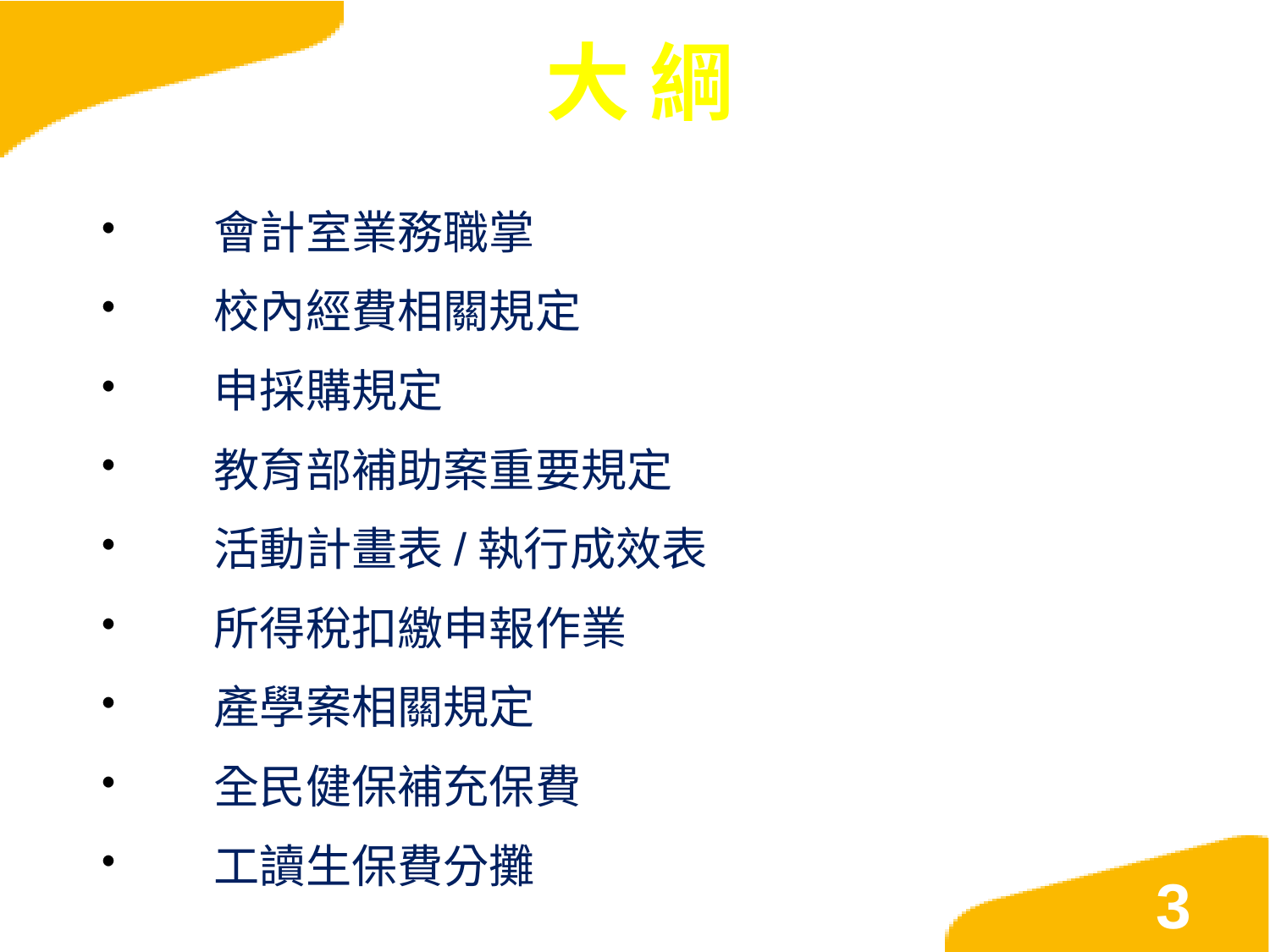

# 大 綱
會計室業務職掌
校內經費相關規定
申採購規定
教育部補助案重要規定
活動計畫表/執行成效表
所得稅扣繳申報作業
產學案相關規定
全民健保補充保費
工讀生保費分攤
3